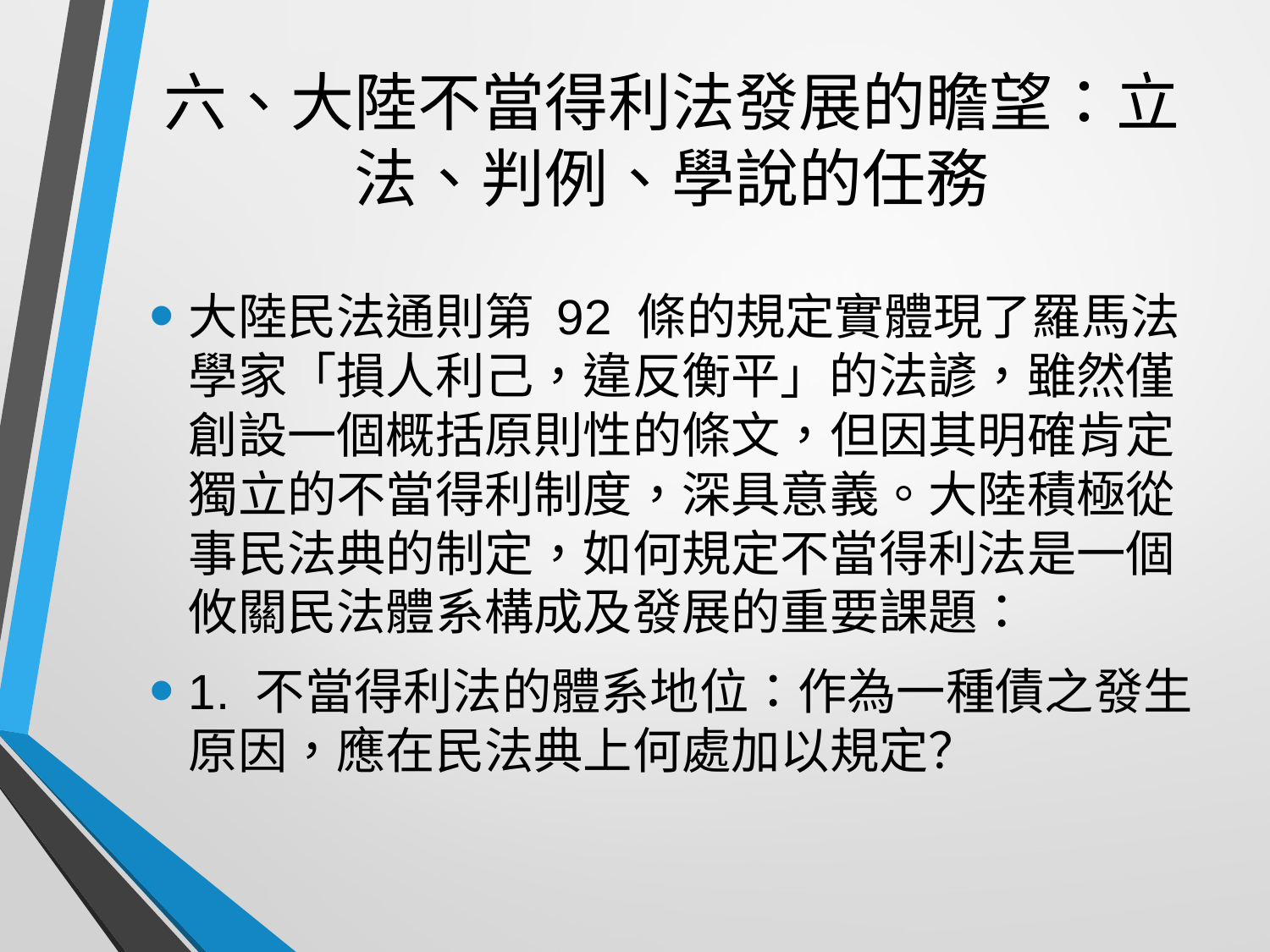

# 六、大陸不當得利法發展的瞻望：立法、判例、學說的任務
大陸民法通則第 92 條的規定實體現了羅馬法學家「損人利己，違反衡平」的法諺，雖然僅創設一個概括原則性的條文，但因其明確肯定獨立的不當得利制度，深具意義。大陸積極從事民法典的制定，如何規定不當得利法是一個攸關民法體系構成及發展的重要課題：
1. 不當得利法的體系地位：作為一種債之發生原因，應在民法典上何處加以規定？